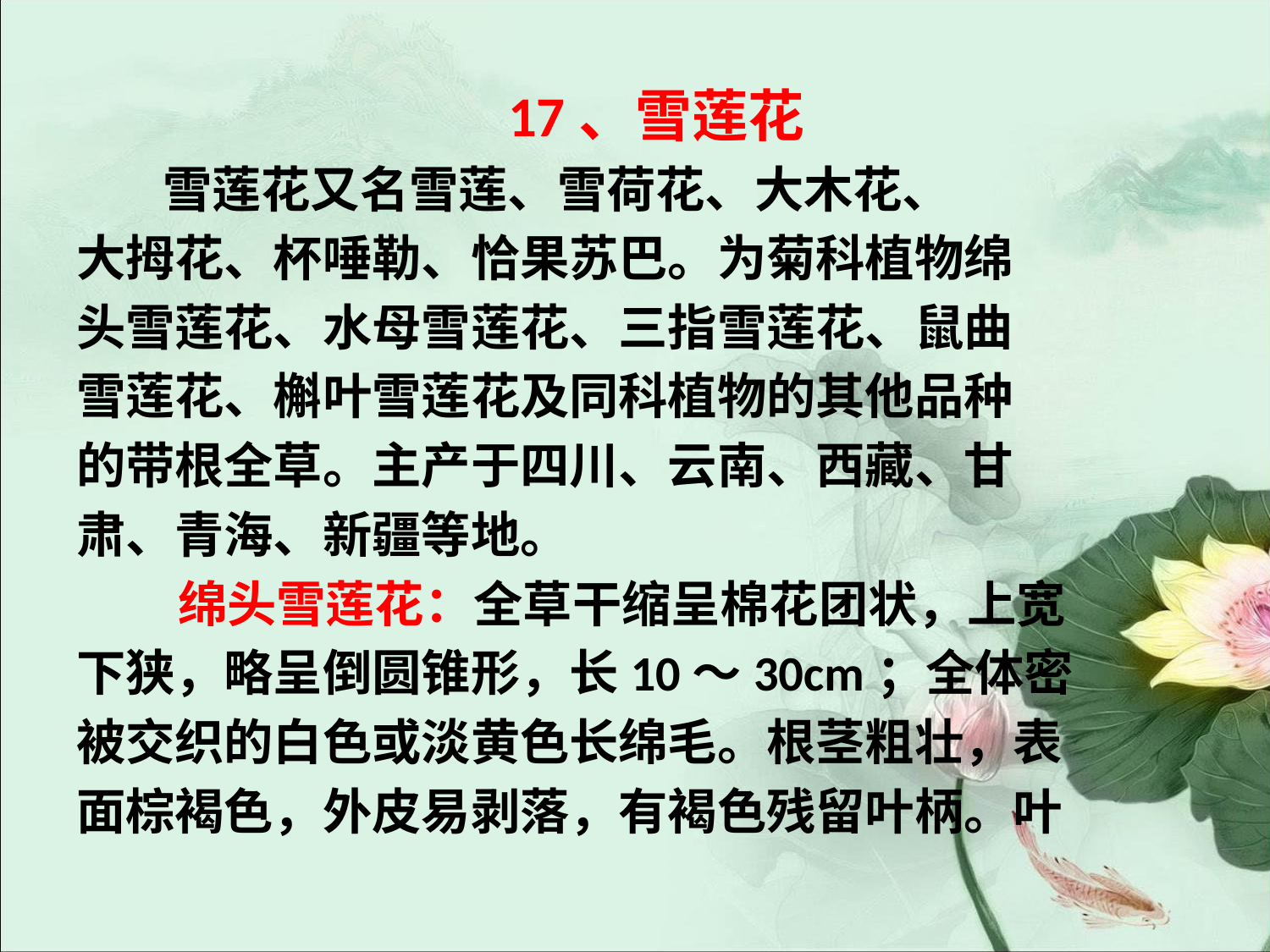

#
17、雪莲花
        雪莲花又名雪莲、雪荷花、大木花、
大拇花、杯唾勒、恰果苏巴。为菊科植物绵
头雪莲花、水母雪莲花、三指雪莲花、鼠曲
雪莲花、槲叶雪莲花及同科植物的其他品种
的带根全草。主产于四川、云南、西藏、甘
肃、青海、新疆等地。
        绵头雪莲花：全草干缩呈棉花团状，上宽
下狭，略呈倒圆锥形，长10～30cm；全体密
被交织的白色或淡黄色长绵毛。根茎粗壮，表
面棕褐色，外皮易剥落，有褐色残留叶柄。叶